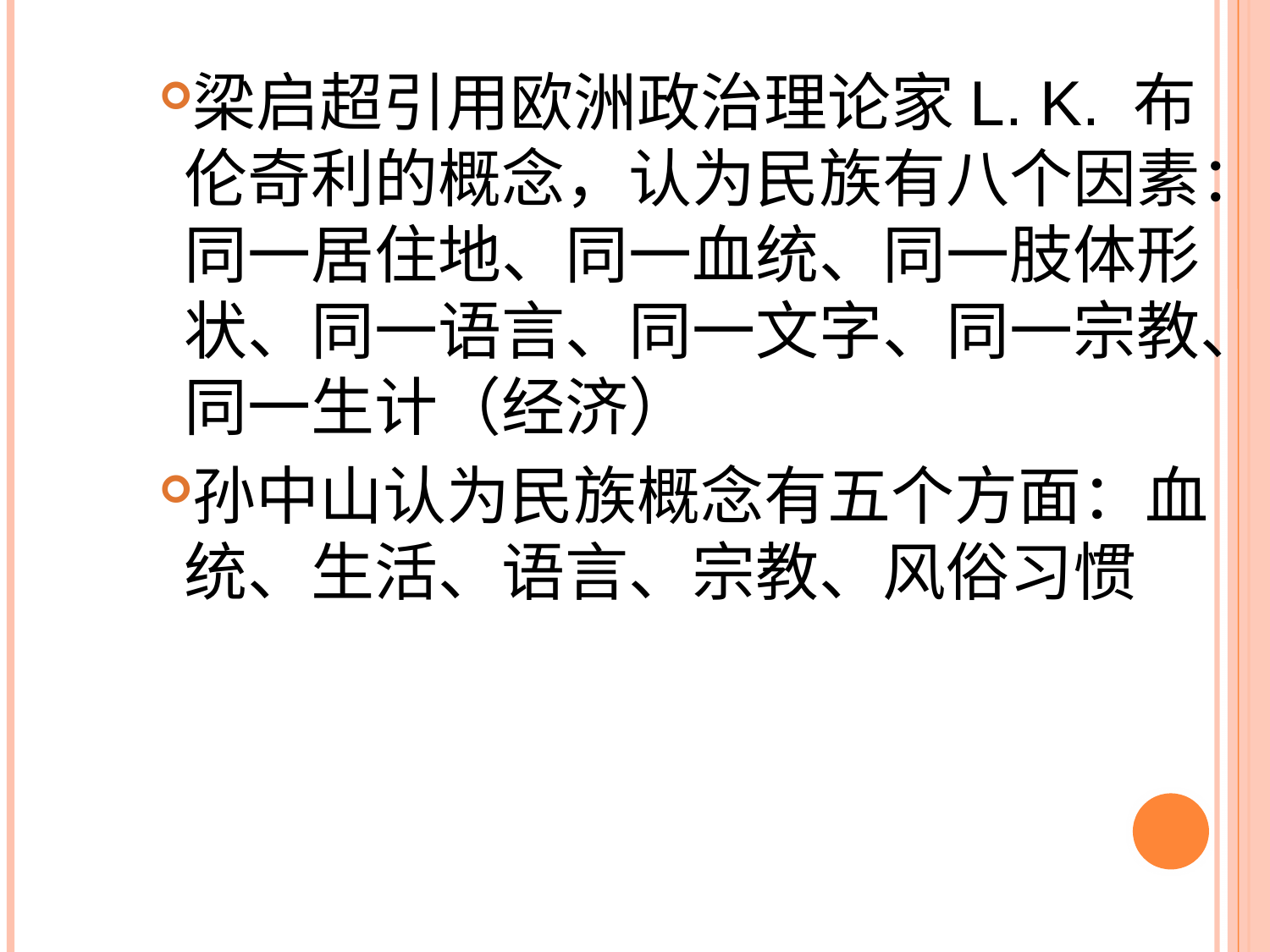

梁启超引用欧洲政治理论家L. K. 布伦奇利的概念，认为民族有八个因素：同一居住地、同一血统、同一肢体形状、同一语言、同一文字、同一宗教、同一生计（经济）
孙中山认为民族概念有五个方面：血统、生活、语言、宗教、风俗习惯